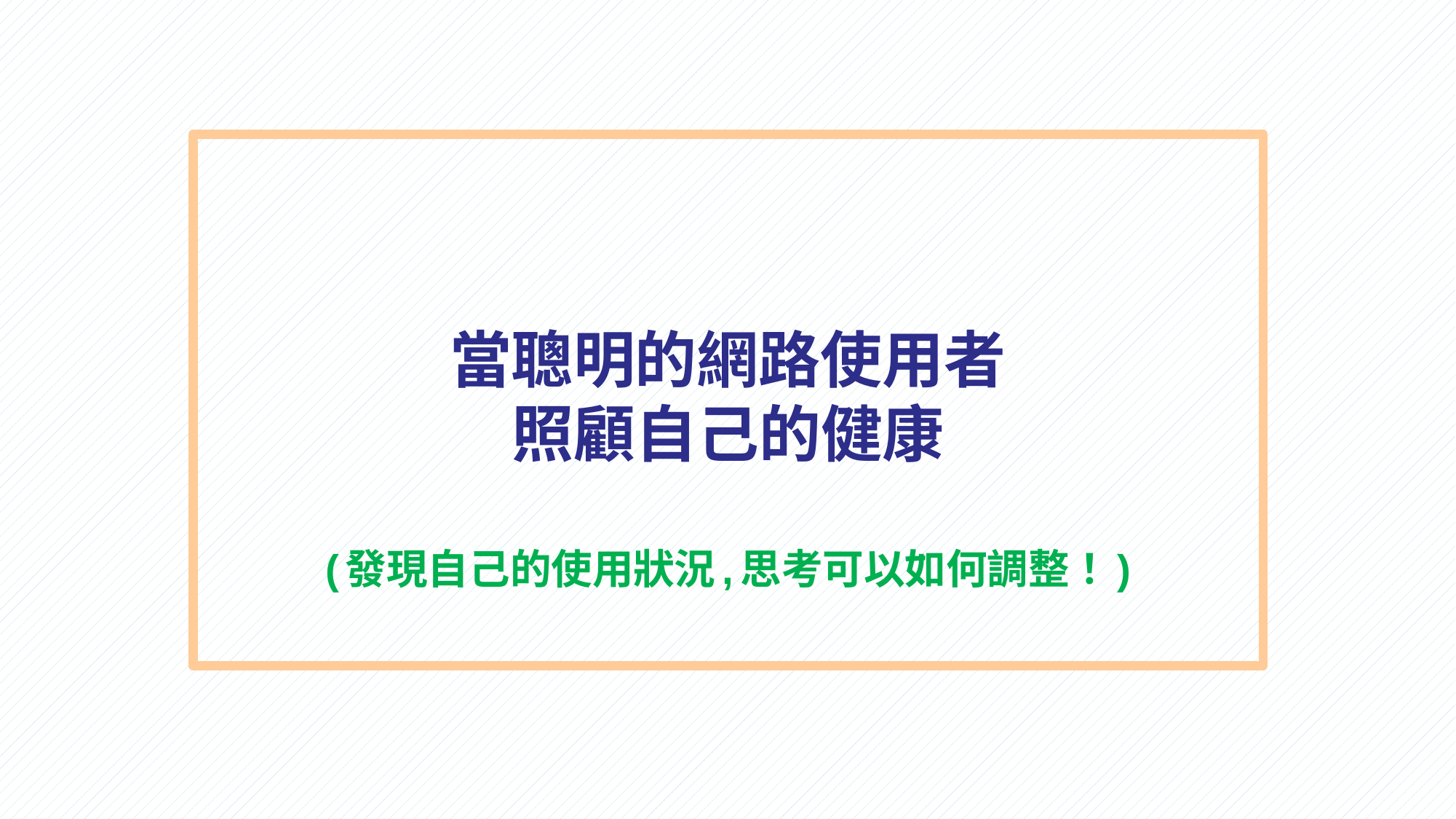

# 當聰明的網路使用者 照顧自己的健康 (發現自己的使用狀況,思考可以如何調整！)